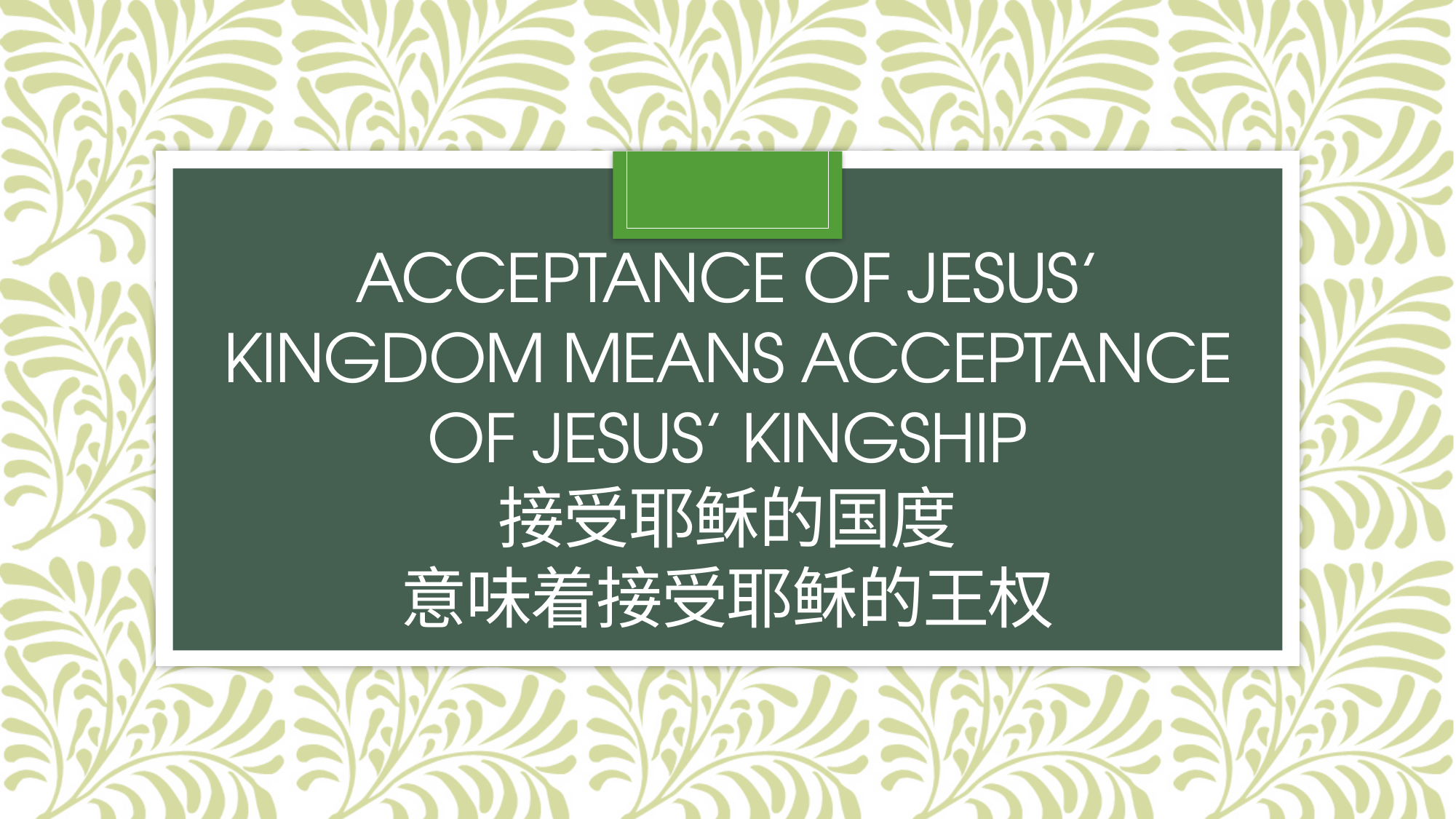

# Acceptance of Jesus’ Kingdom means acceptance of Jesus’ kingship 接受耶稣的国度 意味着接受耶稣的王权